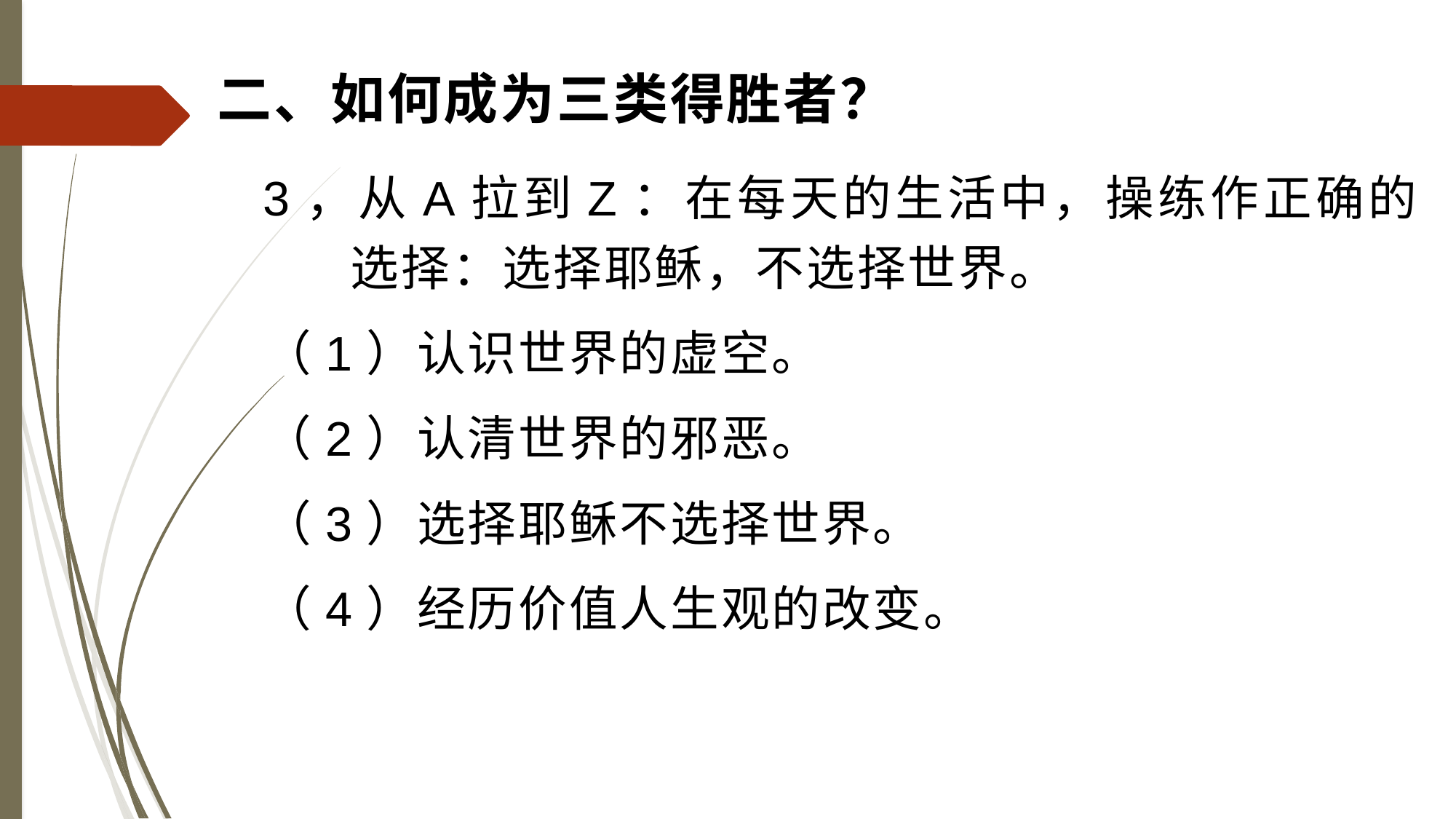

# 二、如何成为三类得胜者？
3，从A拉到Z：在每天的生活中，操练作正确的选择：选择耶稣，不选择世界。
（1）认识世界的虚空。
（2）认清世界的邪恶。
（3）选择耶稣不选择世界。
（4）经历价值人生观的改变。